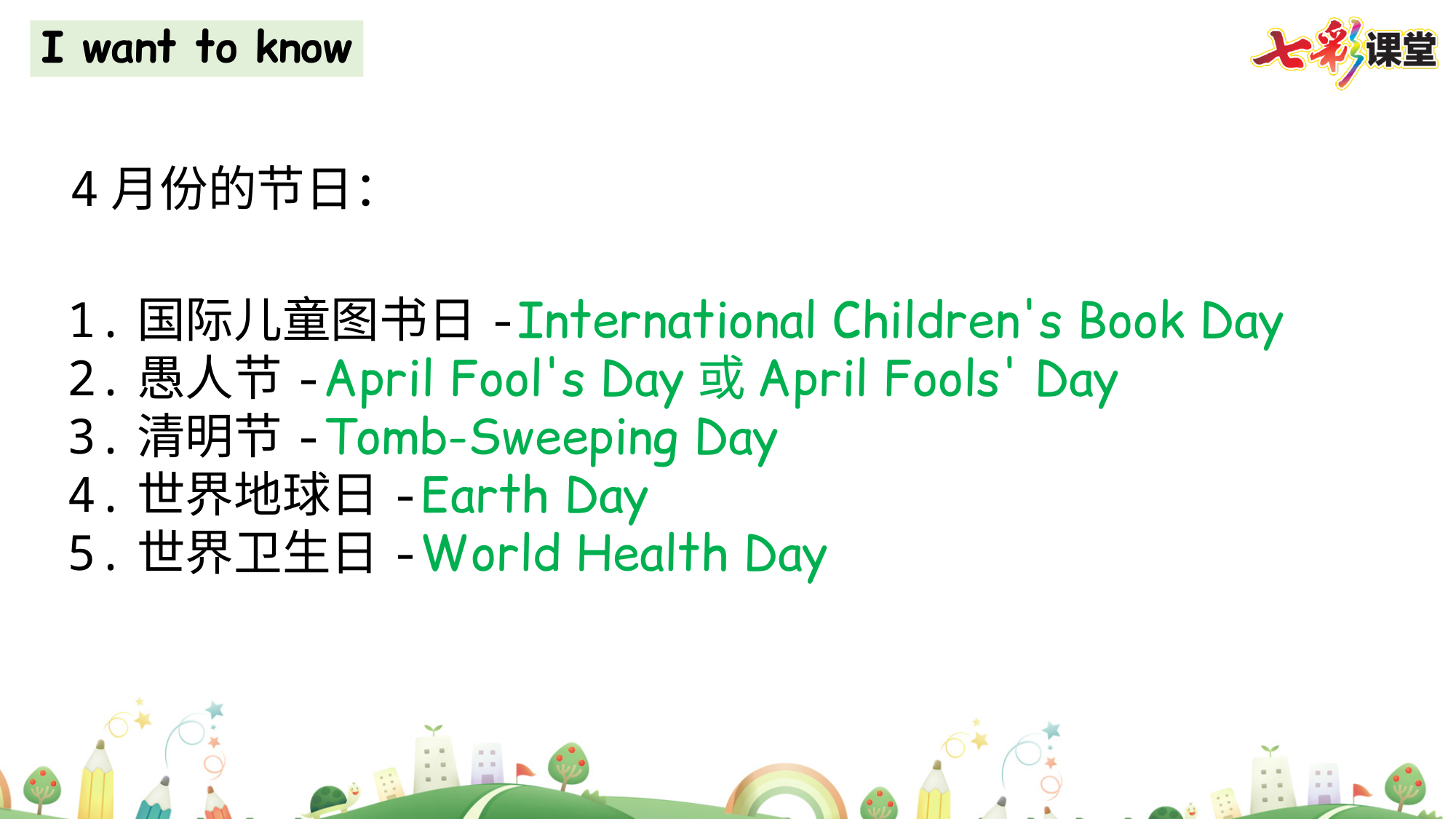

I want to know
4月份的节日：
1.国际儿童图书日-International Children's Book Day
2.愚人节-April Fool's Day或April Fools' Day
3.清明节-Tomb-Sweeping Day
4.世界地球日-Earth Day
5.世界卫生日-World Health Day